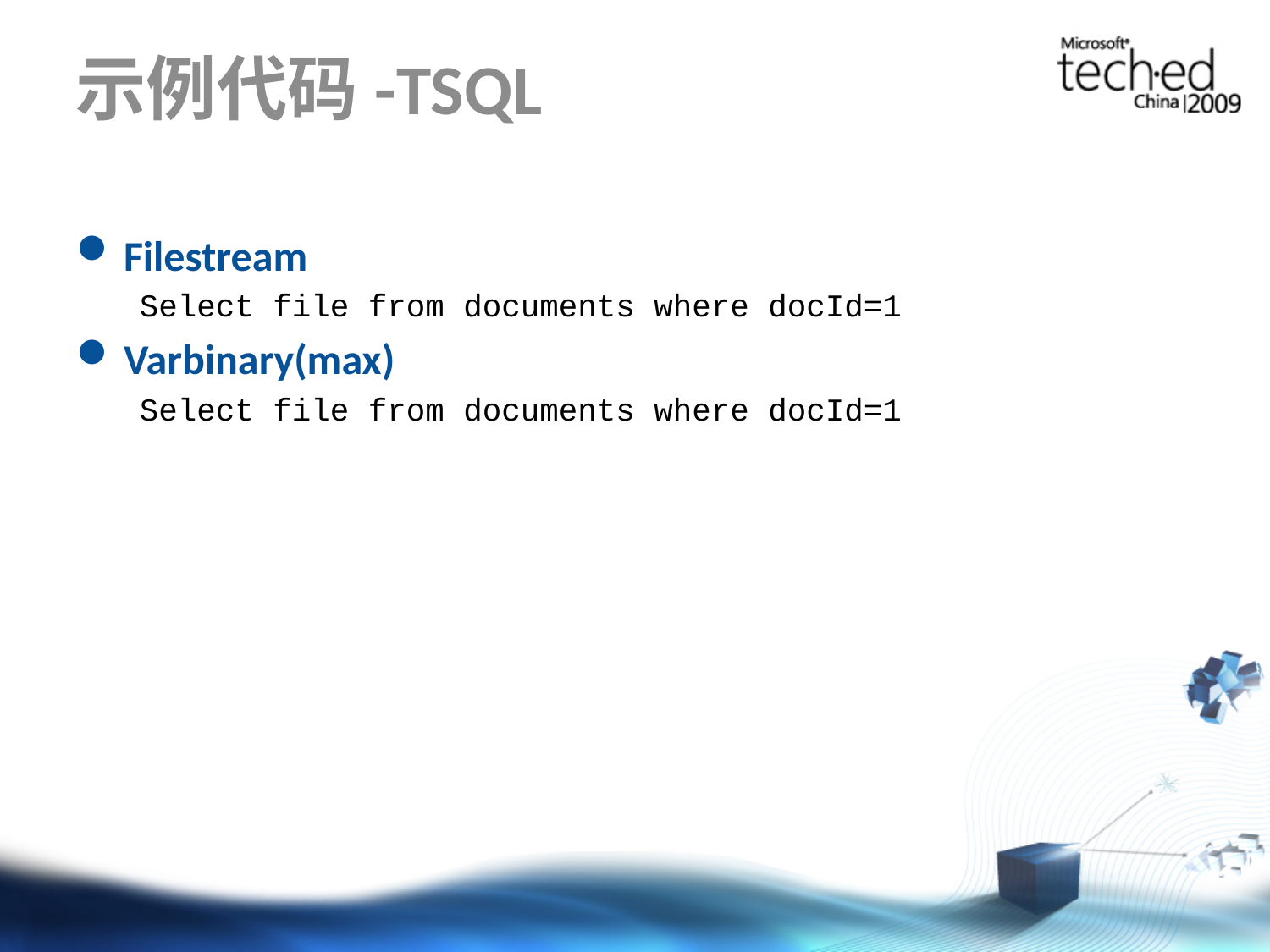

# 示例代码-TSQL
Filestream
Select file from documents where docId=1
Varbinary(max)
Select file from documents where docId=1